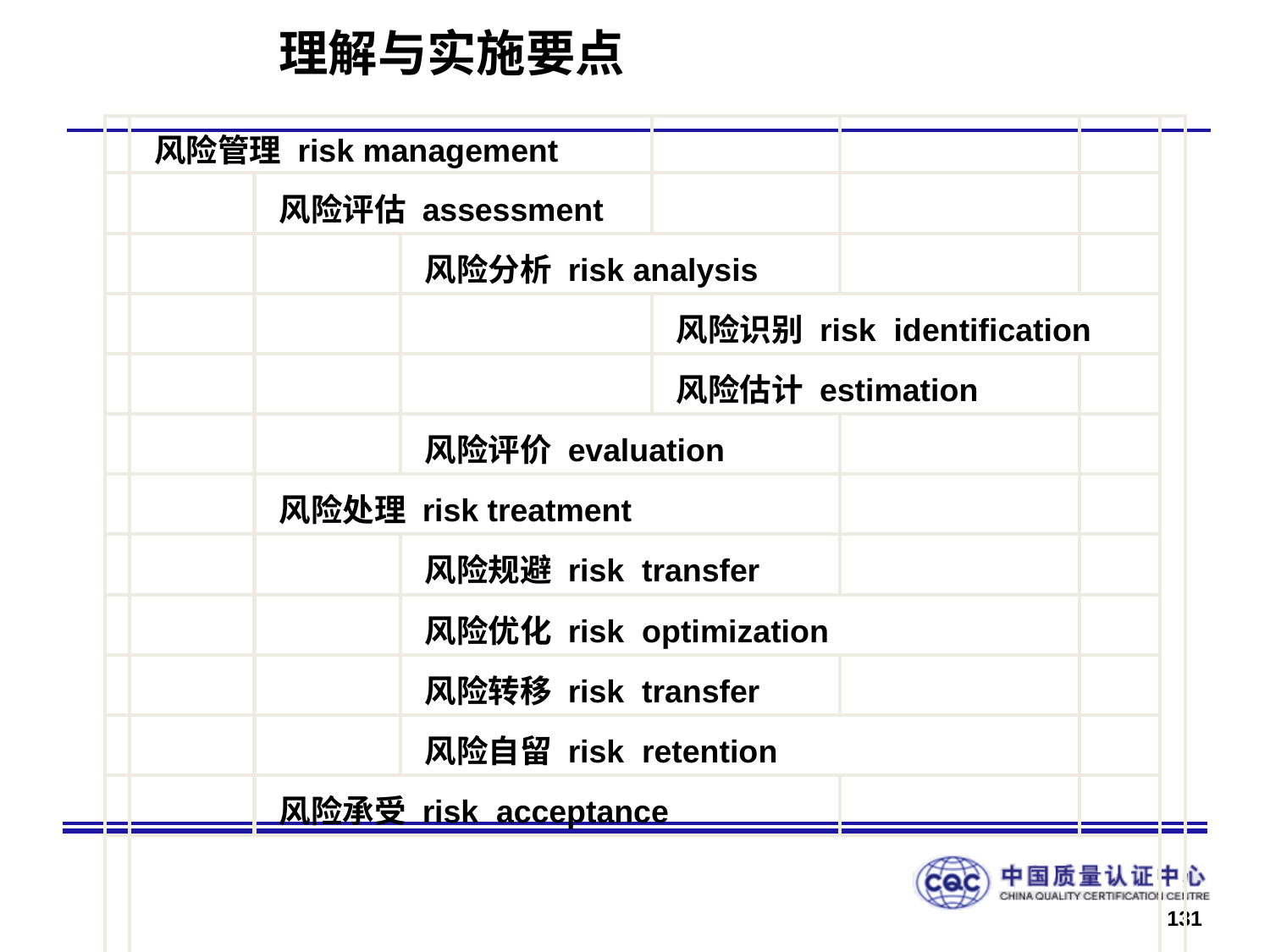

理解与实施要点
|  | 风险管理 risk management |  |  |  |  |  |  |
| --- | --- | --- | --- | --- | --- | --- | --- |
|  |  | 风险评估 assessment |  |  |  |  |  |
|  |  |  | 风险分析 risk analysis |  |  |  |  |
|  |  |  |  | 风险识别 risk identification |  |  |  |
|  |  |  |  | 风险估计 estimation |  |  |  |
|  |  |  | 风险评价 evaluation |  |  |  |  |
|  |  | 风险处理 risk treatment |  |  |  |  |  |
|  |  |  | 风险规避 risk transfer |  |  |  |  |
|  |  |  | 风险优化 risk optimization |  |  |  |  |
|  |  |  | 风险转移 risk transfer |  |  |  |  |
|  |  |  | 风险自留 risk retention |  |  |  |  |
|  |  | 风险承受 risk acceptance |  |  |  |  |  |
|  | 风险沟通 risk communication |  |  |  |  |  |  |
131